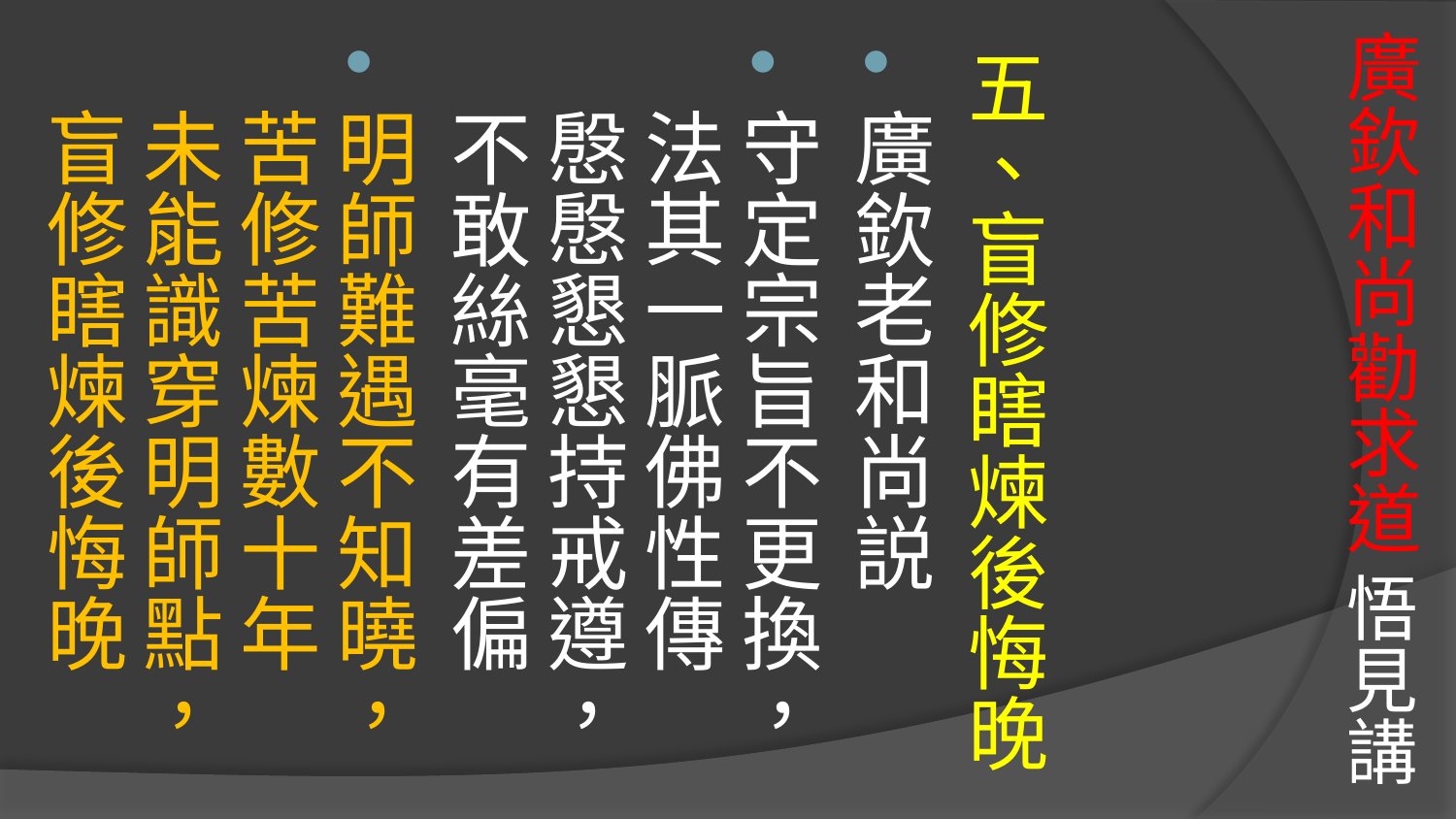

# 廣欽和尚勸求道 悟見講
五、盲修瞎煉後悔晚
廣欽老和尚説
守定宗旨不更換，法其一脈佛性傳
慇慇懇懇持戒遵，不敢絲毫有差偏
明師難遇不知曉，苦修苦煉數十年
未能識穿明師點，盲修瞎煉後悔晚